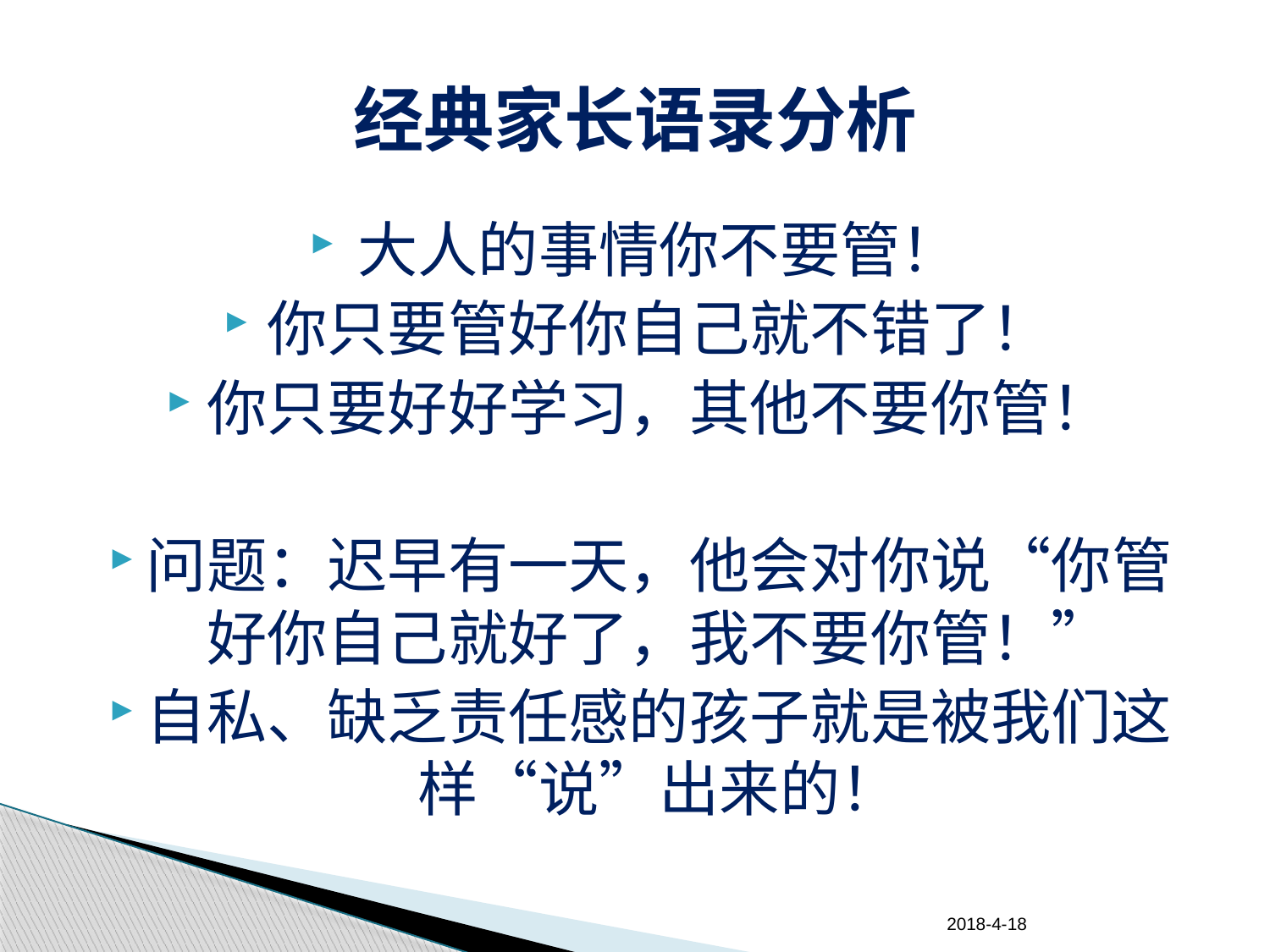

# 经典家长语录分析
大人的事情你不要管！
你只要管好你自己就不错了！
你只要好好学习，其他不要你管！

问题：迟早有一天，他会对你说“你管好你自己就好了，我不要你管！”
自私、缺乏责任感的孩子就是被我们这样“说”出来的！
2018-4-18